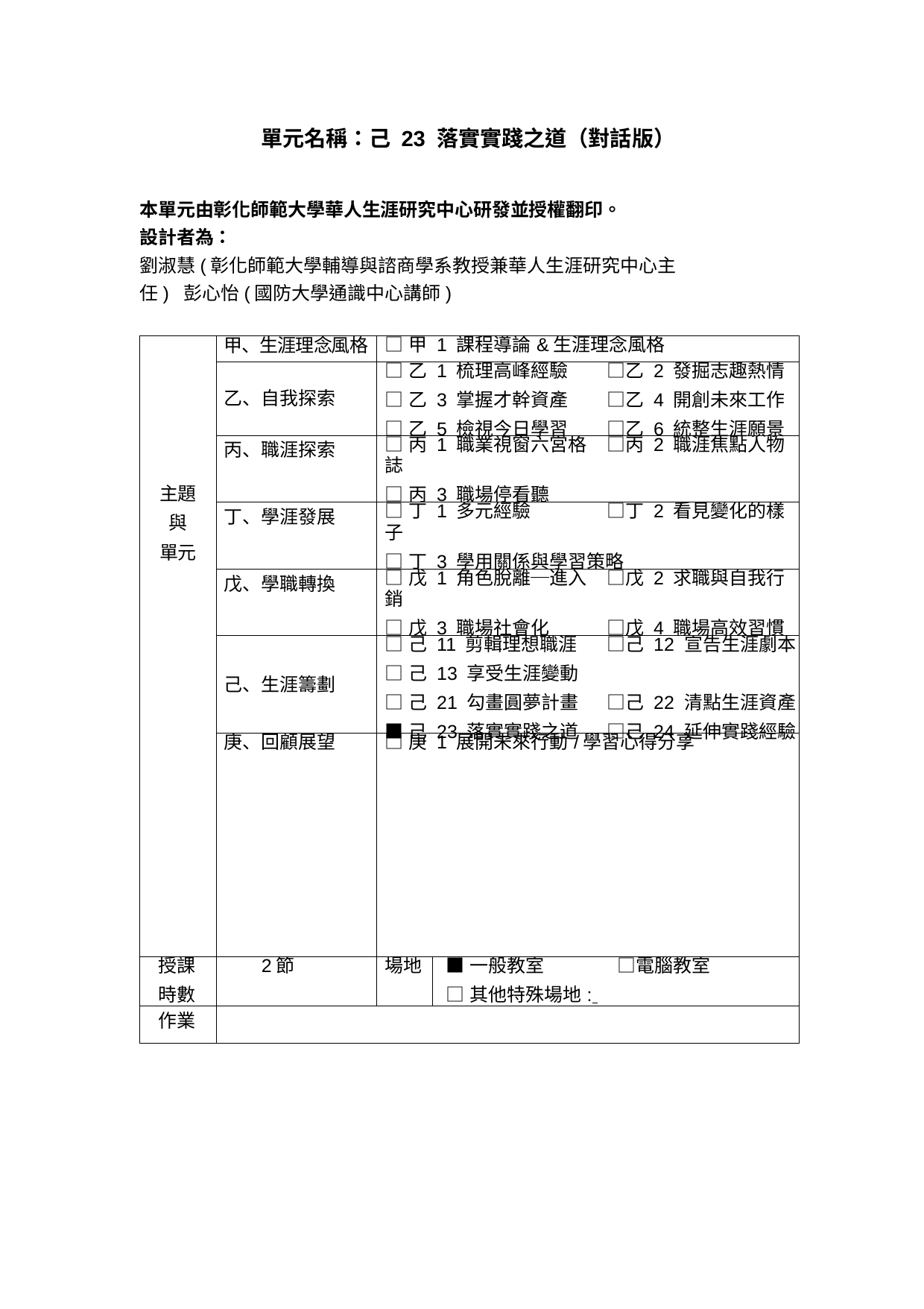

單元名稱：己 23 落實實踐之道（對話版）

本單元由彰化師範大學華人生涯研究中心研發並授權翻印。
設計者為：
劉淑慧(彰化師範大學輔導與諮商學系教授兼華人生涯研究中心主任)  彭心怡(國防大學通識中心講師)
| 主題 與 單元 | 甲、生涯理念風格 | □甲 1 課程導論&生涯理念風格 |  |
| --- | --- | --- | --- |
|  | 乙、自我探索 | □乙 1 梳理高峰經驗 □乙 2 發掘志趣熱情 □乙 3 掌握才幹資產 □乙 4 開創未來工作 □乙 5 檢視今日學習 □乙 6 統整生涯願景 |  |
|  | 丙、職涯探索 | □丙 1 職業視窗六宮格 □丙 2 職涯焦點人物誌 □丙 3 職場停看聽 |  |
|  | 丁、學涯發展 | □丁 1 多元經驗 □丁 2 看見變化的樣子 □丁 3 學用關係與學習策略 |  |
|  | 戊、學職轉換 | □戊 1 角色脫離─進入 □戊 2 求職與自我行銷 □戊 3 職場社會化 □戊 4 職場高效習慣 |  |
|  | 己、生涯籌劃 | □己 11 剪輯理想職涯 □己 12 宣告生涯劇本 □己 13 享受生涯變動 □己 21 勾畫圓夢計畫 □己 22 清點生涯資產 ■己 23 落實實踐之道 □己 24 延伸實踐經驗 |  |
|  | 庚、回顧展望 | □庚 1 展開未來行動/學習心得分享 |  |
| 授課 時數 | 2節 | 場地 | ■一般教室 □電腦教室 □其他特殊場地: |
| 作業 |  |  |  |